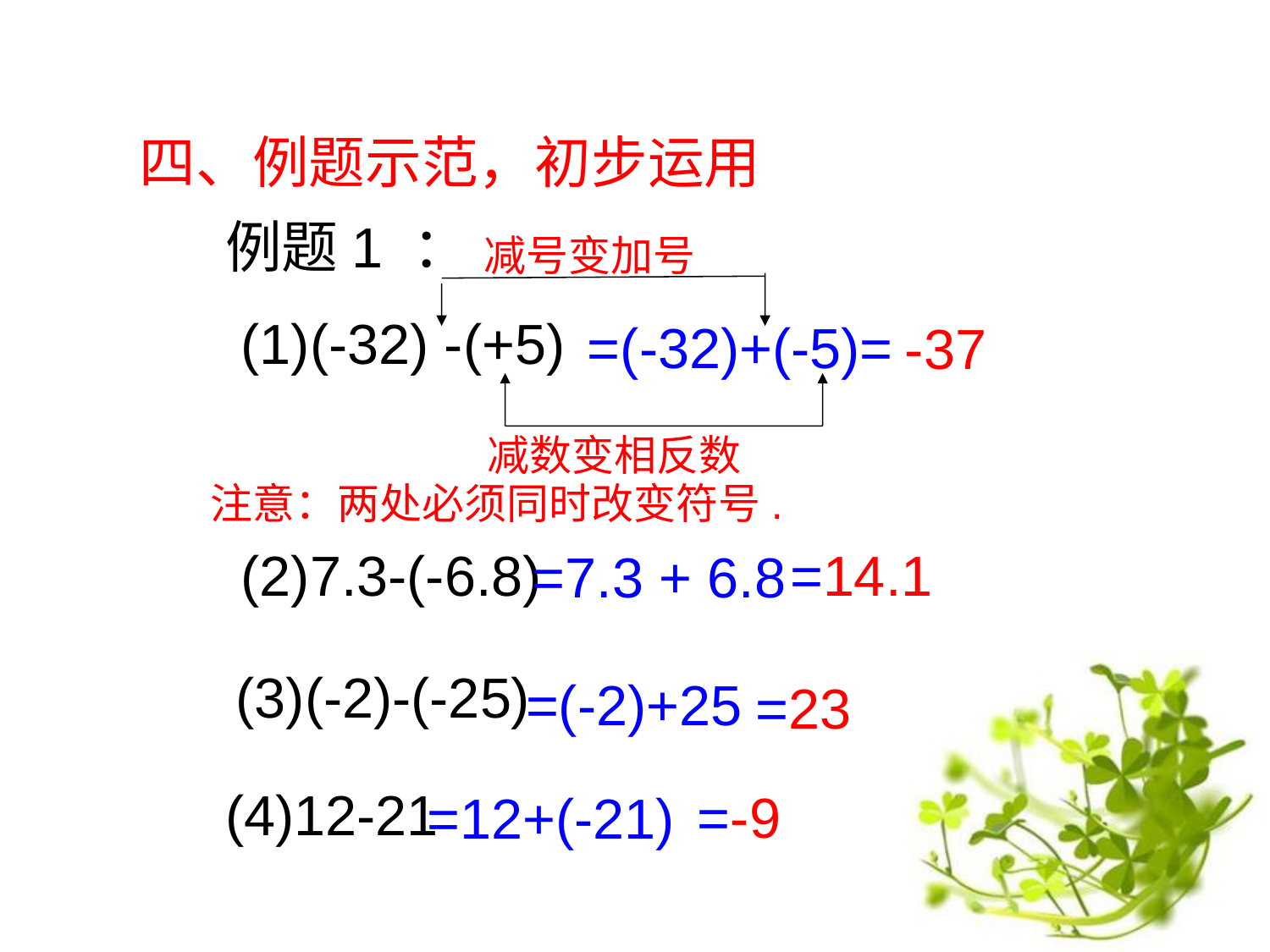

四、例题示范，初步运用
例题1 ：
 (1)(-32) -(+5)
减号变加号

=(-32)+(-5)=
-37

减数变相反数

注意：两处必须同时改变符号.
 (2)7.3-(-6.8)
=14.1
=7.3 + 6.8
(3)(-2)-(-25)
=(-2)+25
=23
(4)12-21
=-9
=12+(-21)